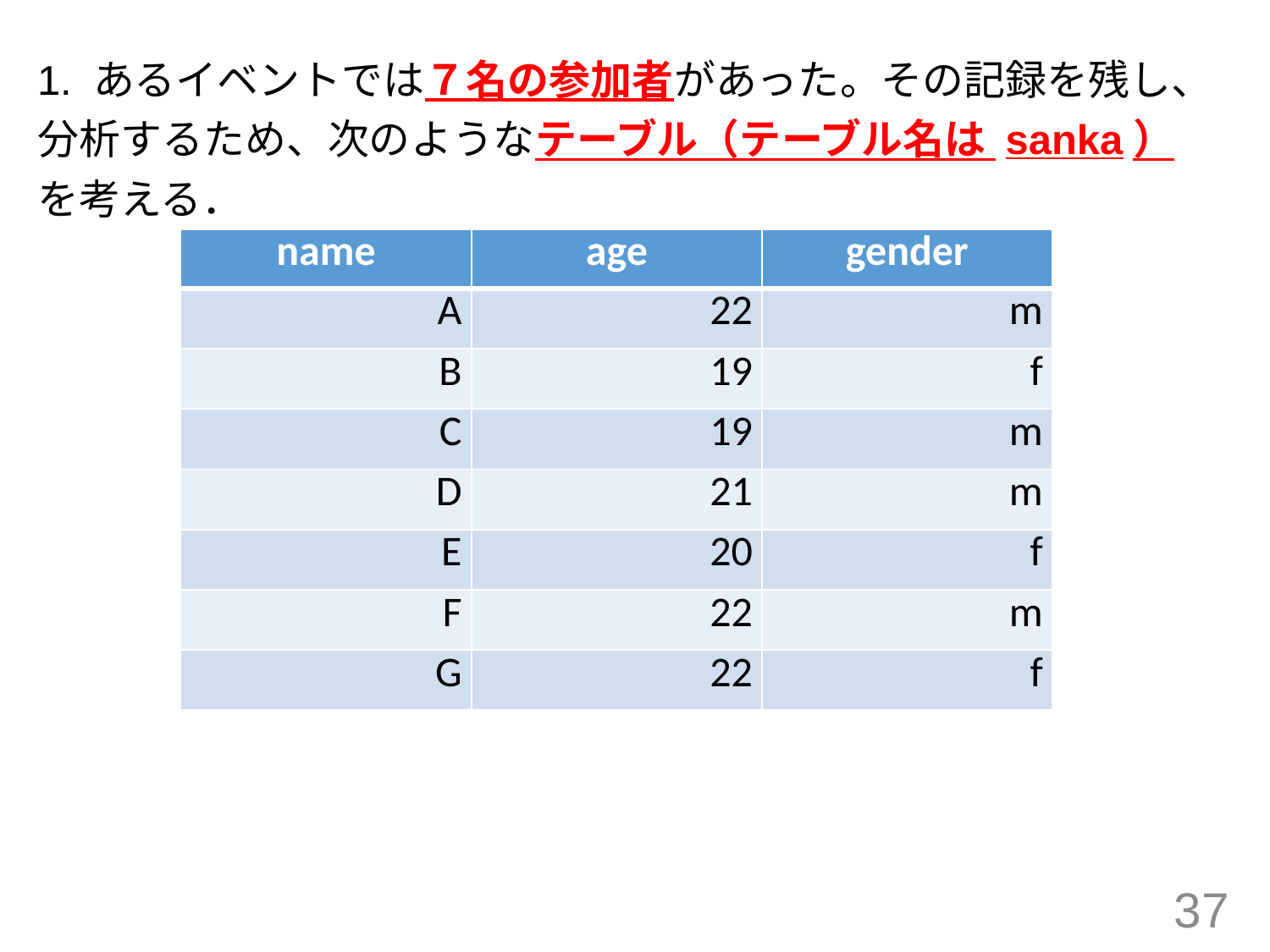

1. あるイベントでは７名の参加者があった。その記録を残し、分析するため、次のようなテーブル（テーブル名は sanka）を考える．
| name | age | gender |
| --- | --- | --- |
| A | 22 | m |
| B | 19 | f |
| C | 19 | m |
| D | 21 | m |
| E | 20 | f |
| F | 22 | m |
| G | 22 | f |
37